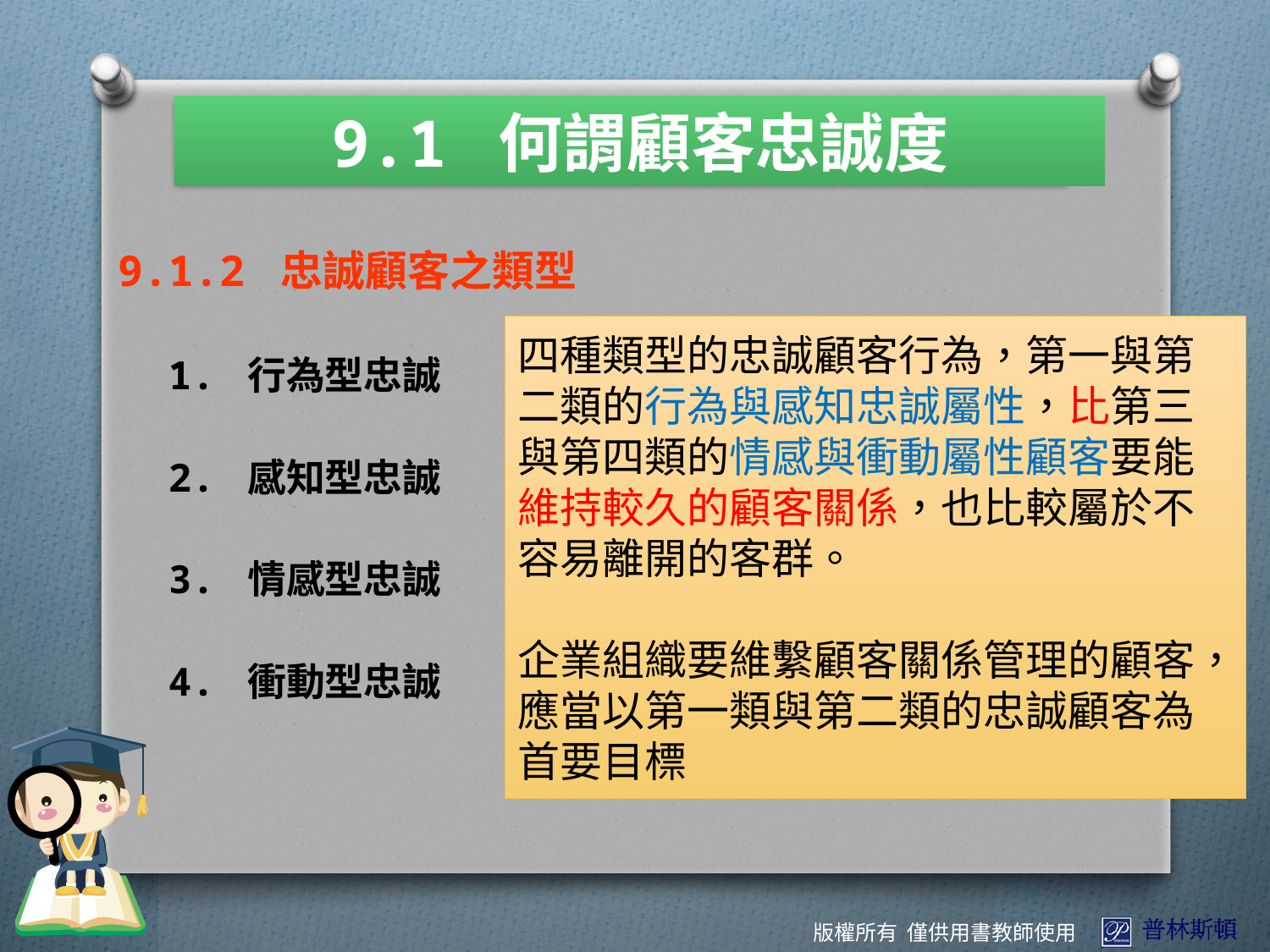

9.1 何謂顧客忠誠度
9.1.2 忠誠顧客之類型
1. 行為型忠誠
2. 感知型忠誠
3. 情感型忠誠
4. 衝動型忠誠
四種類型的忠誠顧客行為，第一與第二類的行為與感知忠誠屬性，比第三與第四類的情感與衝動屬性顧客要能維持較久的顧客關係，也比較屬於不容易離開的客群。

企業組織要維繫顧客關係管理的顧客，應當以第一類與第二類的忠誠顧客為首要目標